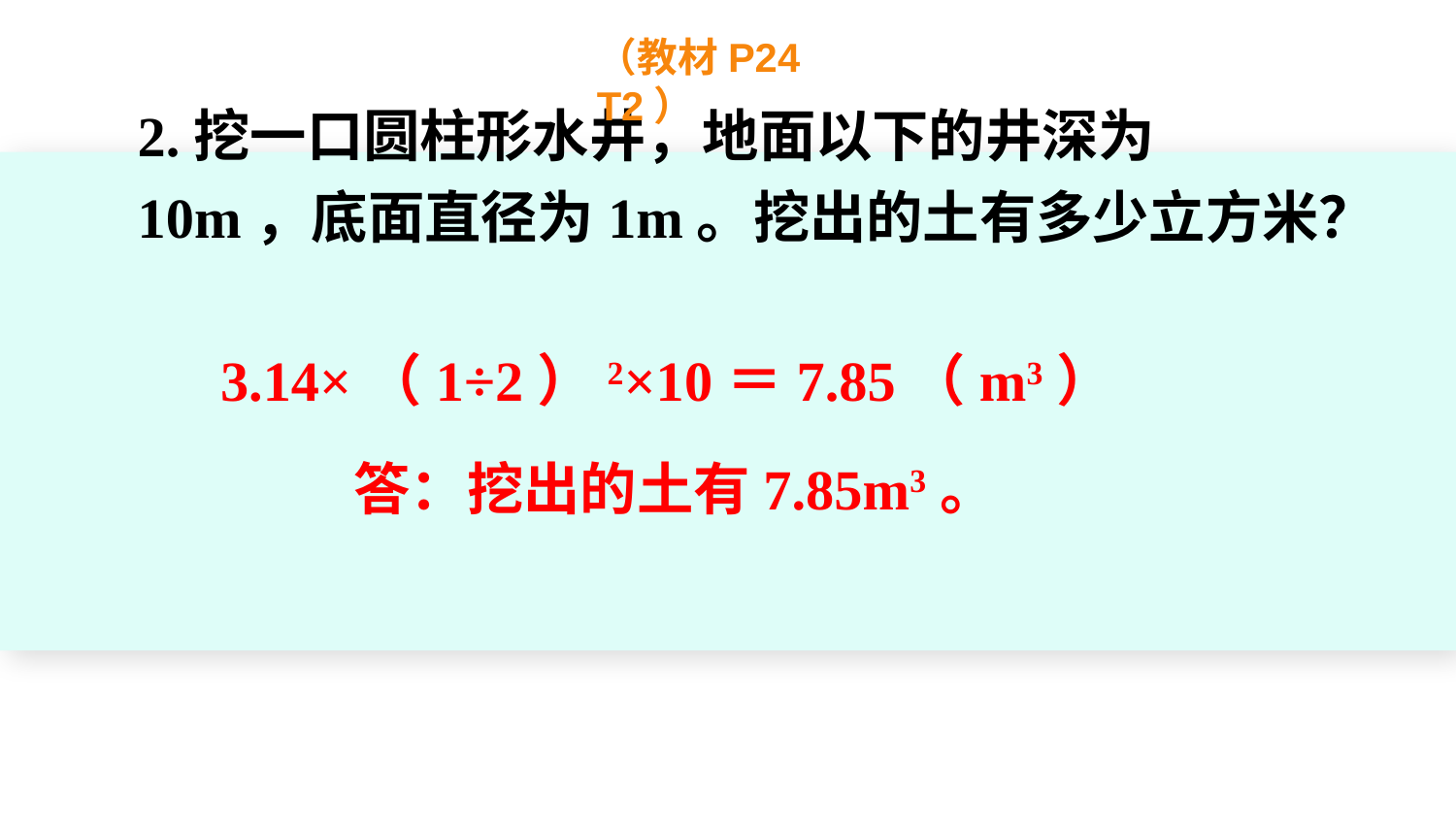

（教材P24  T2）
2.挖一口圆柱形水井，地面以下的井深为10m，底面直径为1m。挖出的土有多少立方米？
3.14×（1÷2）2×10＝7.85（m3）
答：挖出的土有7.85m3。
www.youyi100.com